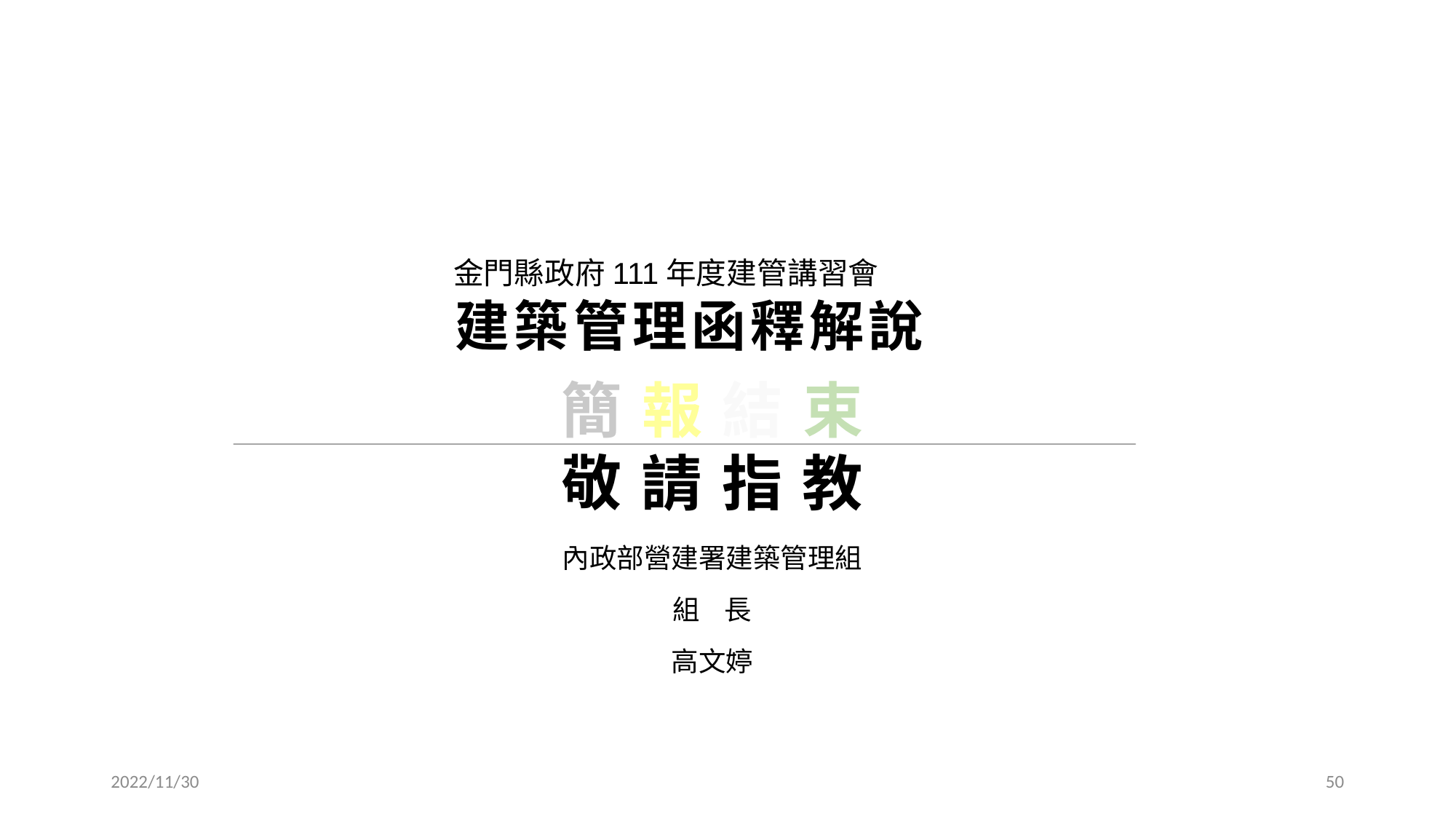

金門縣政府111年度建管講習會
建築管理函釋解說
簡 報 結 束
敬 請 指 教
內政部營建署建築管理組
組    長
高文婷
2022/11/30
50